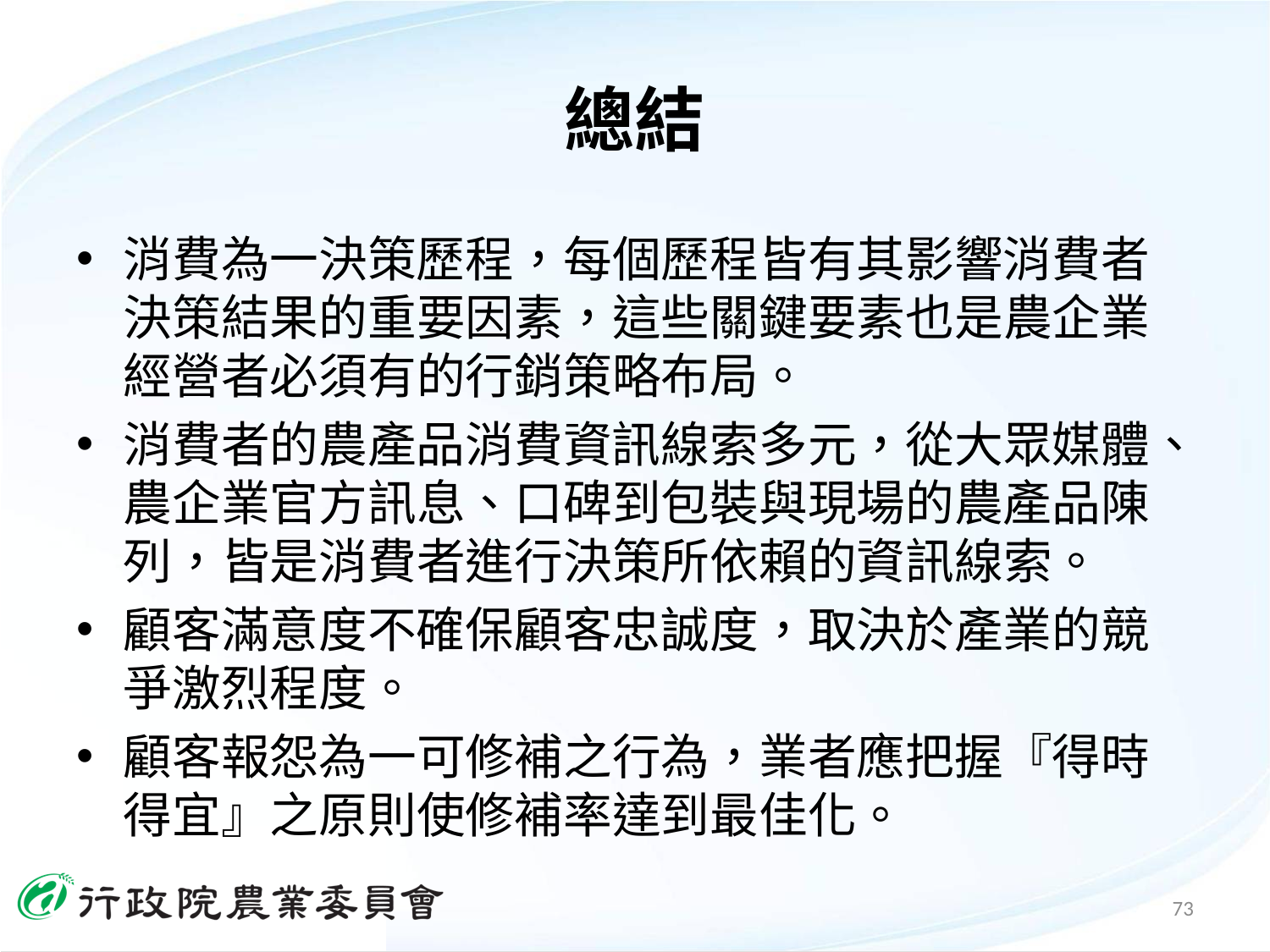

# 總結
消費為一決策歷程，每個歷程皆有其影響消費者決策結果的重要因素，這些關鍵要素也是農企業經營者必須有的行銷策略布局。
消費者的農產品消費資訊線索多元，從大眾媒體、農企業官方訊息、口碑到包裝與現場的農產品陳列，皆是消費者進行決策所依賴的資訊線索。
顧客滿意度不確保顧客忠誠度，取決於產業的競爭激烈程度。
顧客報怨為一可修補之行為，業者應把握『得時得宜』之原則使修補率達到最佳化。
73